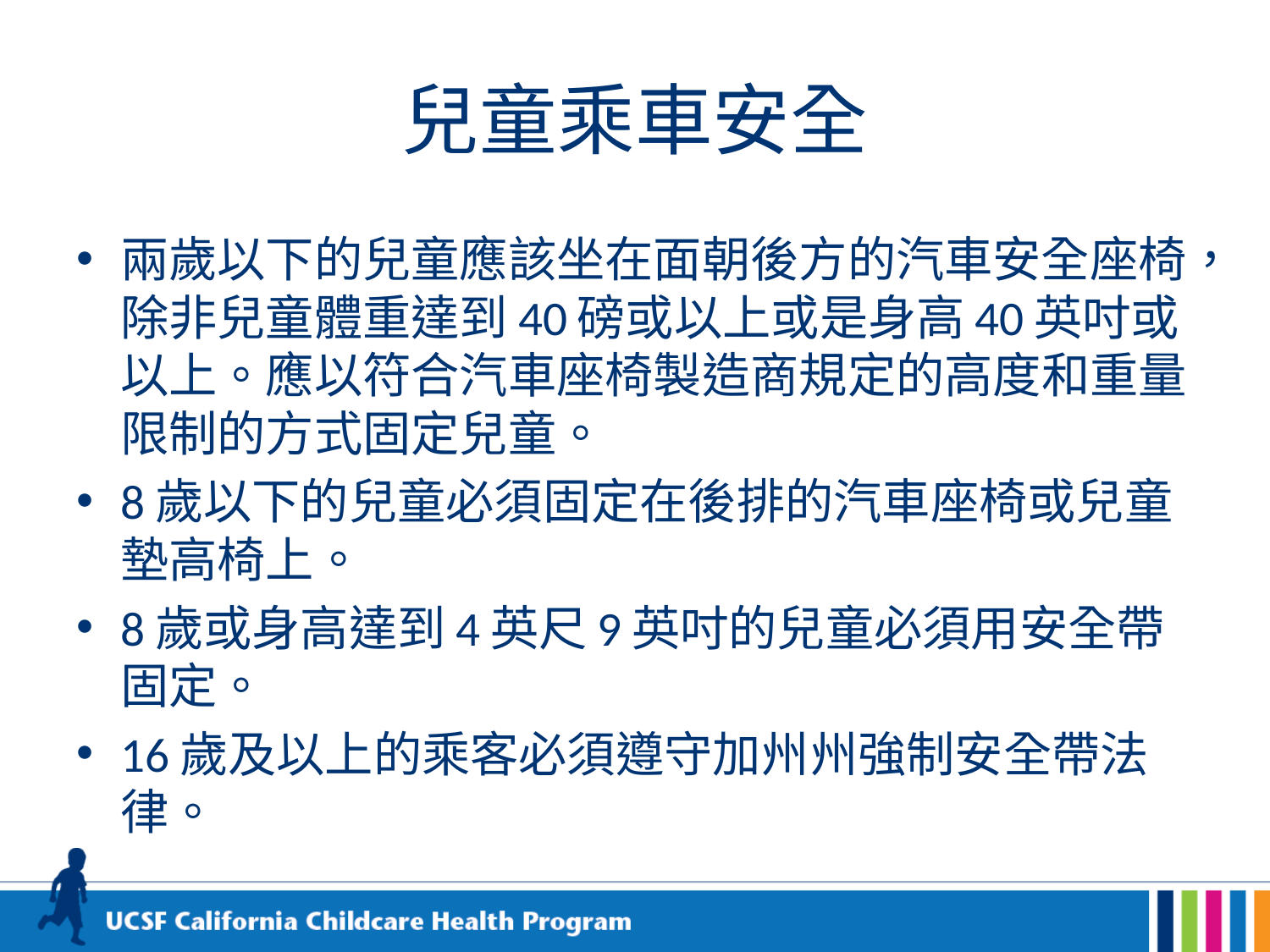

# 兒童乘車安全
兩歲以下的兒童應該坐在面朝後方的汽車安全座椅，除非兒童體重達到40磅或以上或是身高40英吋或以上。應以符合汽車座椅製造商規定的高度和重量限制的方式固定兒童。
​8歲以下的兒童必須固定在後排的汽車座椅或兒童墊高椅上。
8歲或身高達到4英尺9英吋的兒童必須用安全帶固定。
16歲及以上的乘客必須遵守加州州強制安全帶法律。